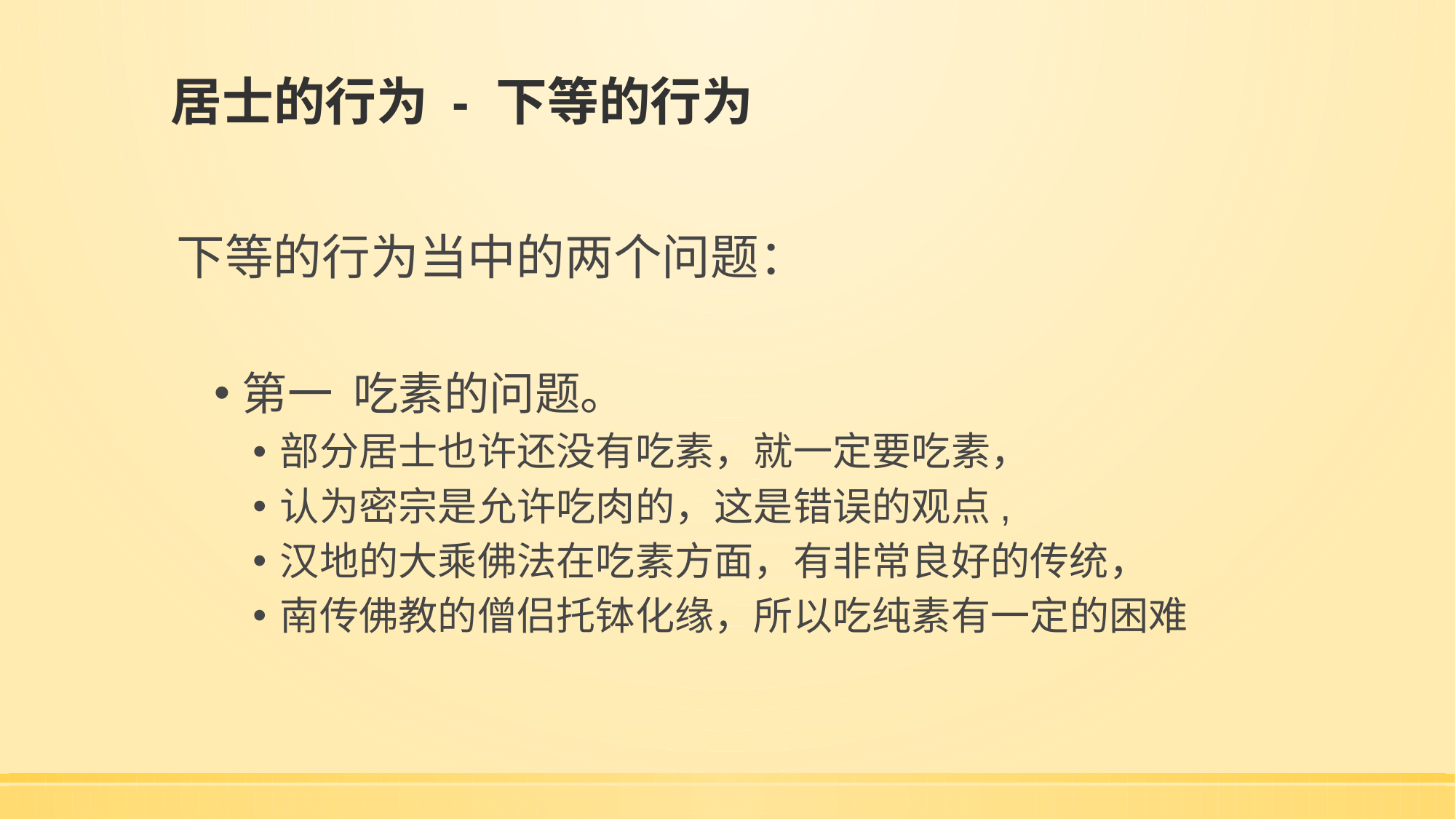

# 居士的行为 - 下等的行为
下等的行为当中的两个问题：

第一  吃素的问题。
部分居士也许还没有吃素，就一定要吃素，
认为密宗是允许吃肉的，这是错误的观点,
汉地的大乘佛法在吃素方面，有非常良好的传统，
南传佛教的僧侣托钵化缘，所以吃纯素有一定的困难